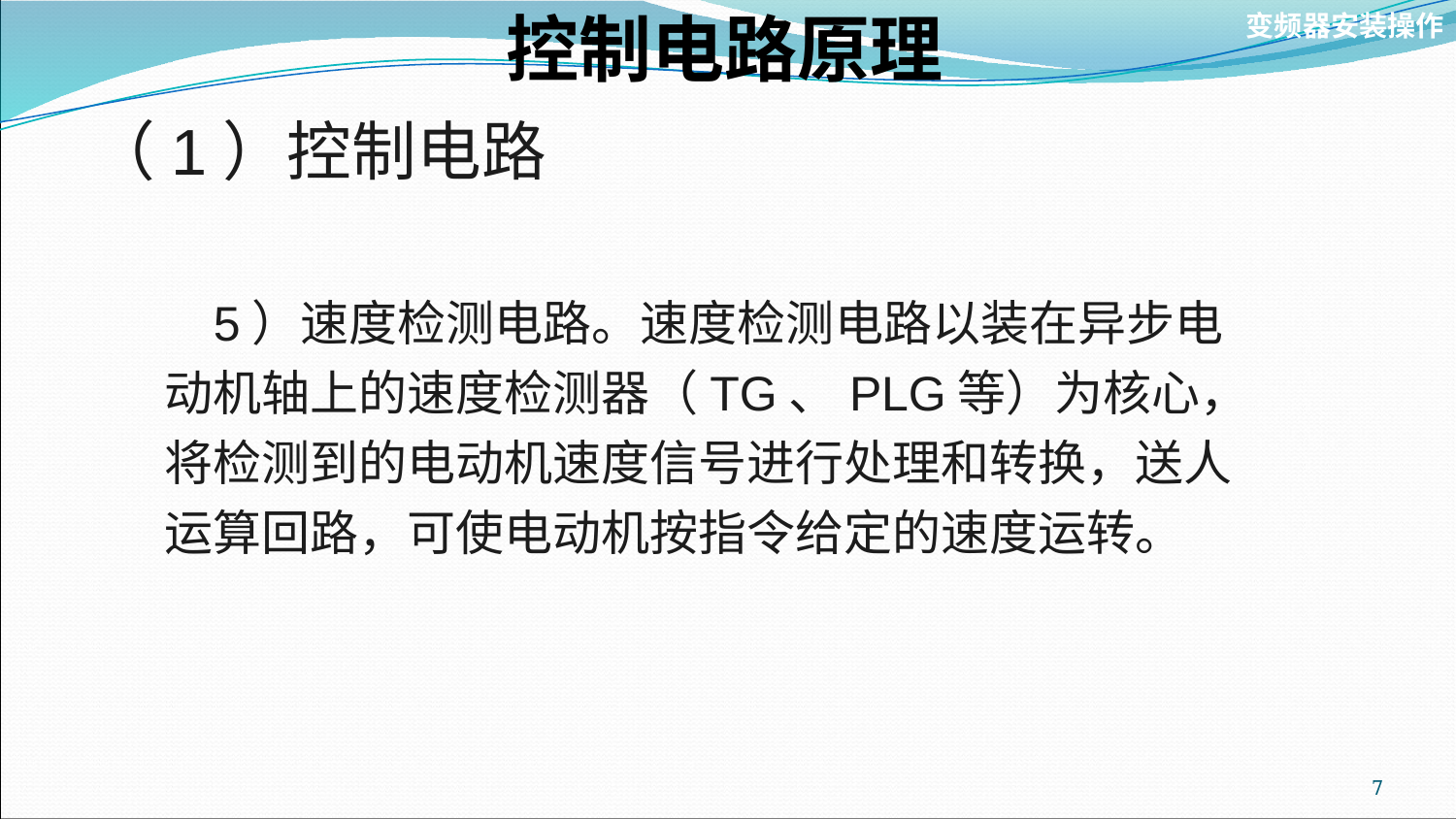

# 控制电路原理
变频器安装操作
（1）控制电路
5）速度检测电路。速度检测电路以装在异步电动机轴上的速度检测器（TG、PLG等）为核心，将检测到的电动机速度信号进行处理和转换，送人运算回路，可使电动机按指令给定的速度运转。
7